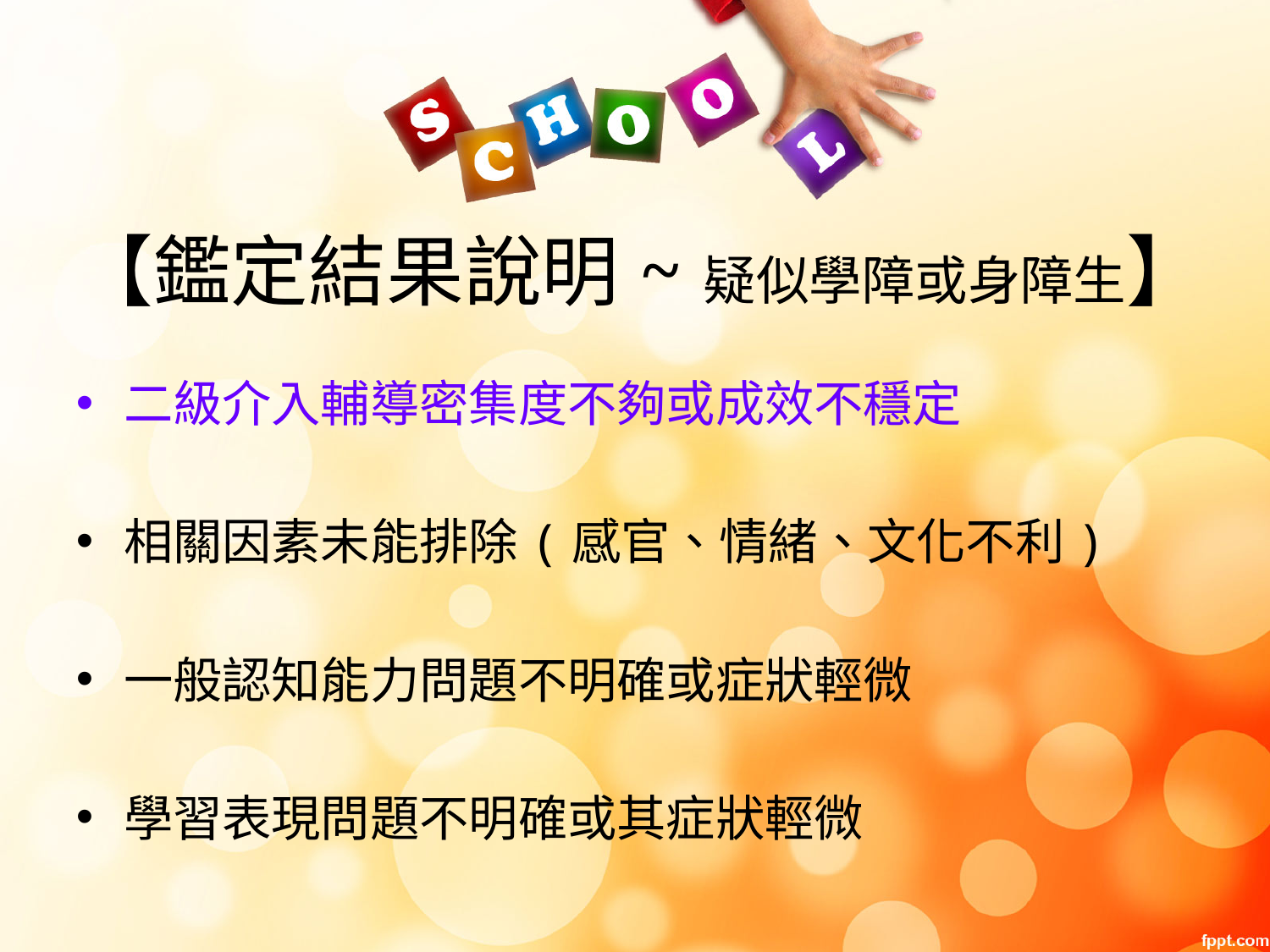

【鑑定結果說明~疑似學障或身障生】
二級介入輔導密集度不夠或成效不穩定

相關因素未能排除(感官、情緒、文化不利)

一般認知能力問題不明確或症狀輕微

學習表現問題不明確或其症狀輕微